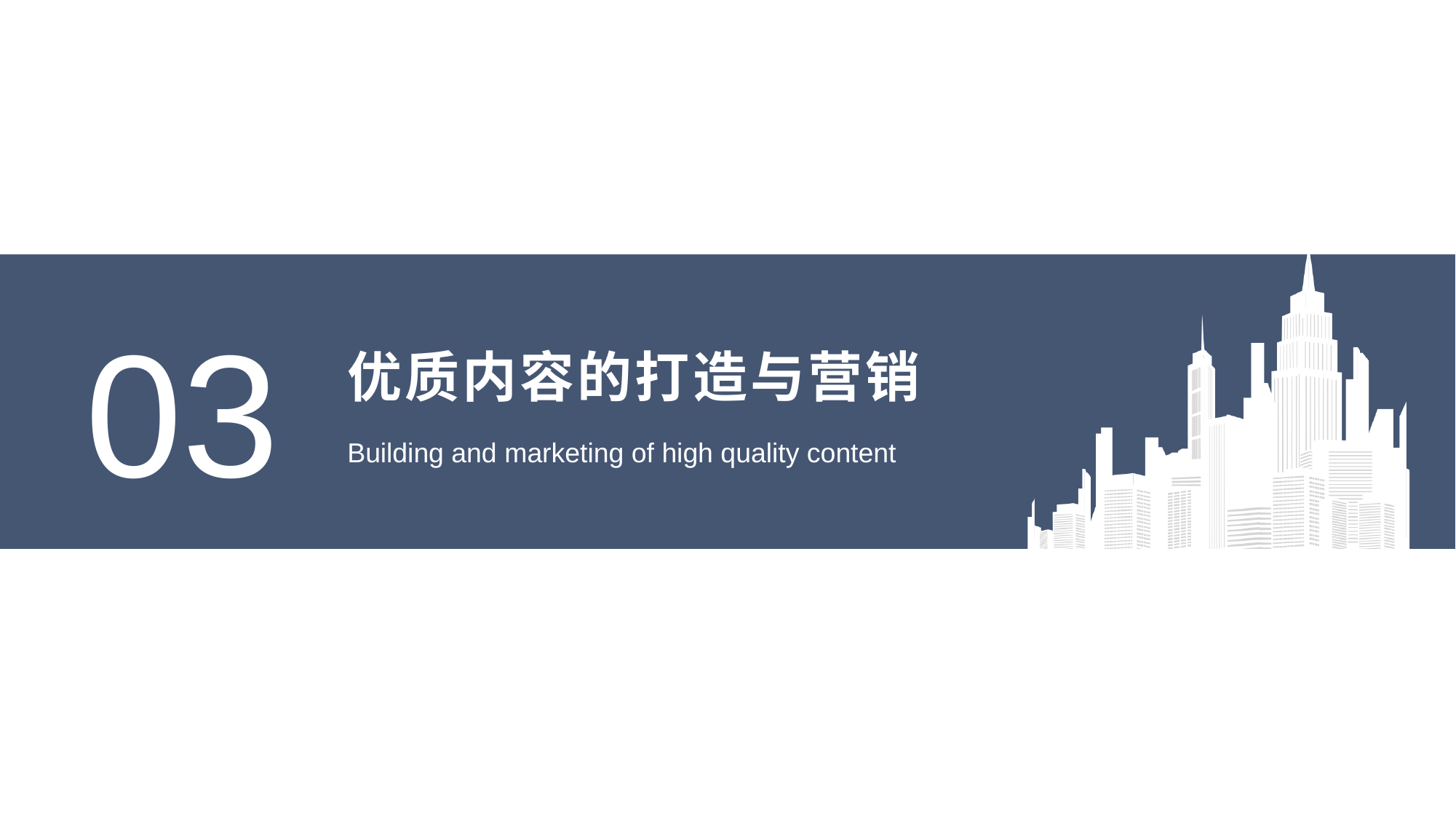

03
# 优质内容的打造与营销
Building and marketing of high quality content